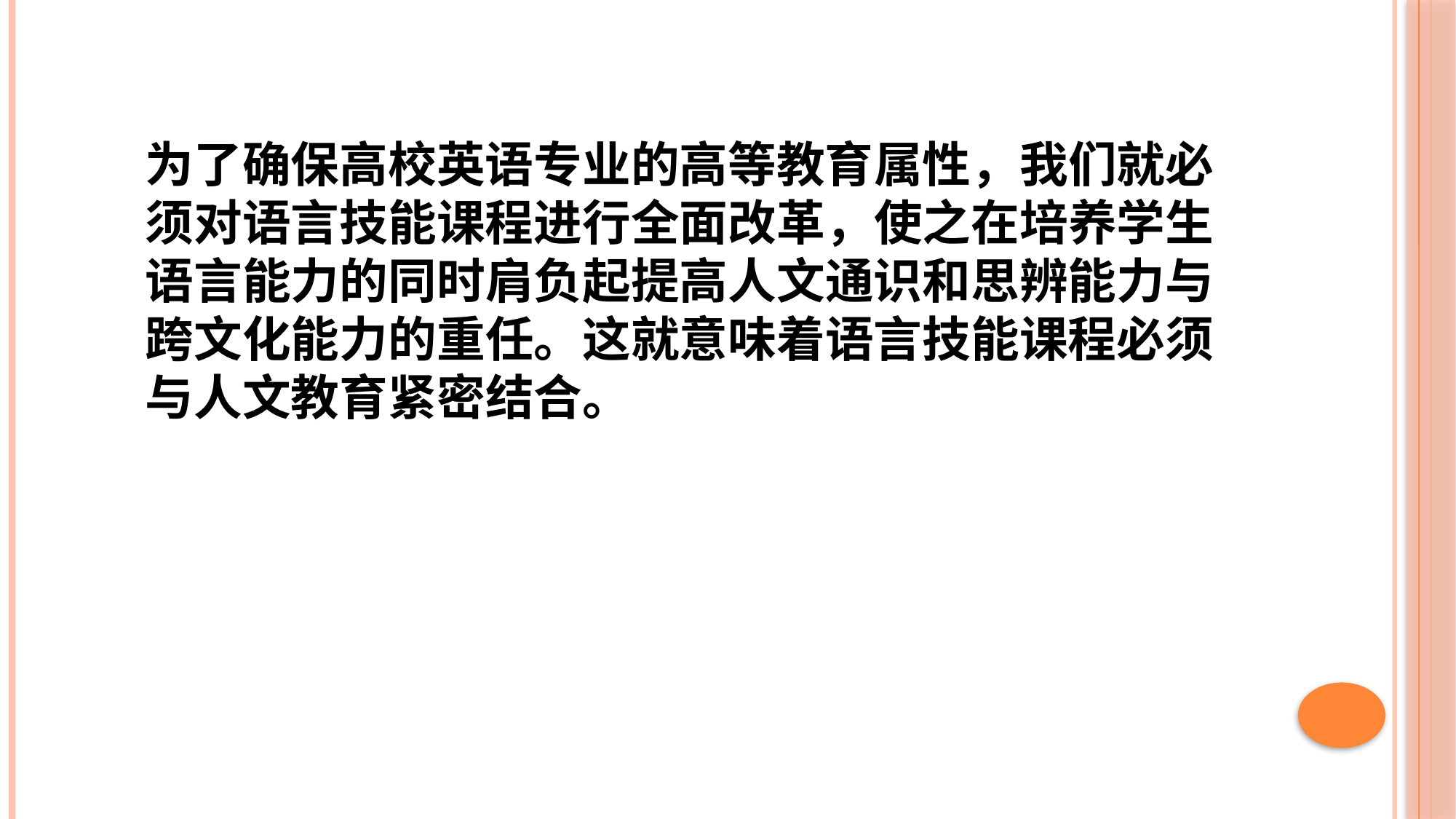

为了确保高校英语专业的高等教育属性，我们就必须对语言技能课程进行全面改革，使之在培养学生语言能力的同时肩负起提高人文通识和思辨能力与跨文化能力的重任。这就意味着语言技能课程必须与人文教育紧密结合。